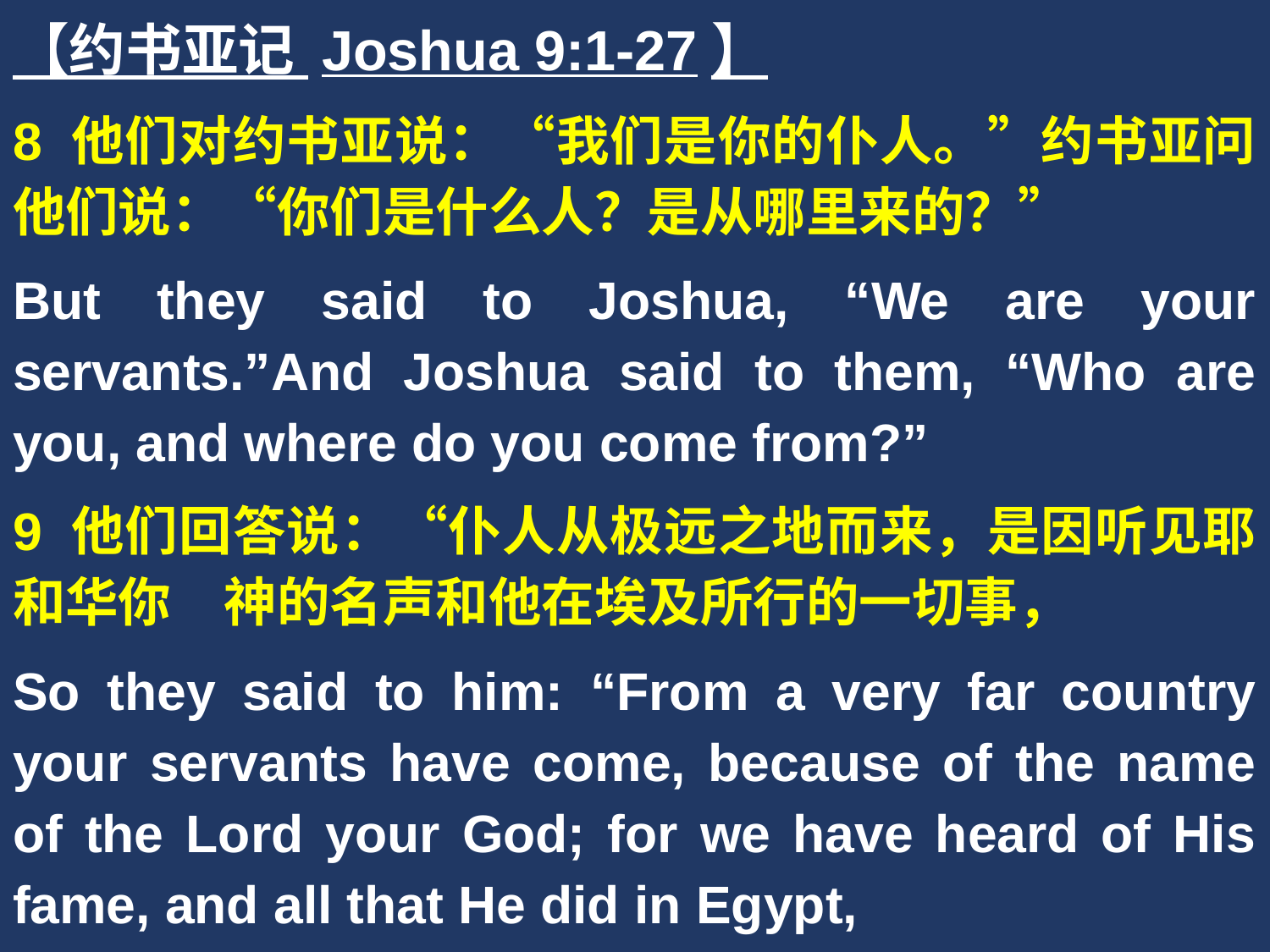

【约书亚记 Joshua 9:1-27】
8 他们对约书亚说：“我们是你的仆人。”约书亚问他们说：“你们是什么人？是从哪里来的？”
But they said to Joshua, “We are your servants.”And Joshua said to them, “Who are you, and where do you come from?”
9 他们回答说：“仆人从极远之地而来，是因听见耶和华你　神的名声和他在埃及所行的一切事，
So they said to him: “From a very far country your servants have come, because of the name of the Lord your God; for we have heard of His fame, and all that He did in Egypt,